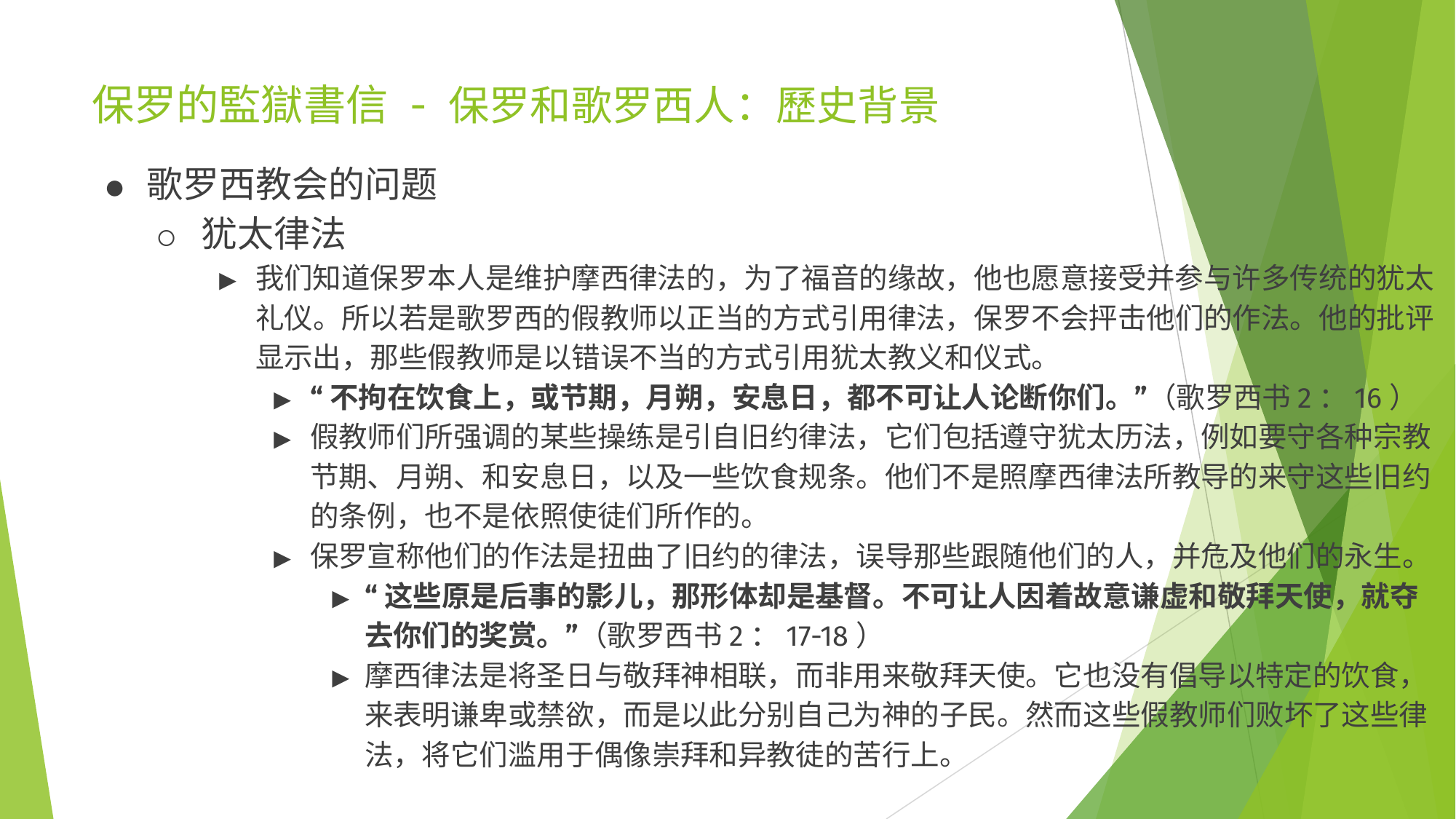

# 保罗的監獄書信 - 保罗和歌罗西人：歷史背景
歌罗西教会的问题
犹太律法
我们知道保罗本人是维护摩西律法的，为了福音的缘故，他也愿意接受并参与许多传统的犹太礼仪。所以若是歌罗西的假教师以正当的方式引用律法，保罗不会抨击他们的作法。他的批评显示出，那些假教师是以错误不当的方式引用犹太教义和仪式。
“不拘在饮食上，或节期，月朔，安息日，都不可让人论断你们。”（歌罗西书2：16）​​
假教师们所强调的某些操练是引自旧约律法，它们包括遵守犹太历法，例如要守各种宗教节期、月朔、和安息日，以及一些饮食规条。他们不是照摩西律法所教导的来守这些旧约的条例，也不是依照使徒们所作的。
保罗宣称他们的作法是扭曲了旧约的律法，误导那些跟随他们的人，并危及他们的永生。
“这些原是后事的影儿，那形体却是基督。不可让人因着故意谦虚和敬拜天使，就夺去你们的奖赏。”（歌罗西书2：17-18）
摩西律法是将圣日与敬拜神相联，而非用来敬拜天使。它也没有倡导以特定的饮食，来表明谦卑或禁欲，而是以此分别自己为神的子民。然而这些假教师们败坏了这些律法，将它们滥用于偶像崇拜和异教徒的苦行上。